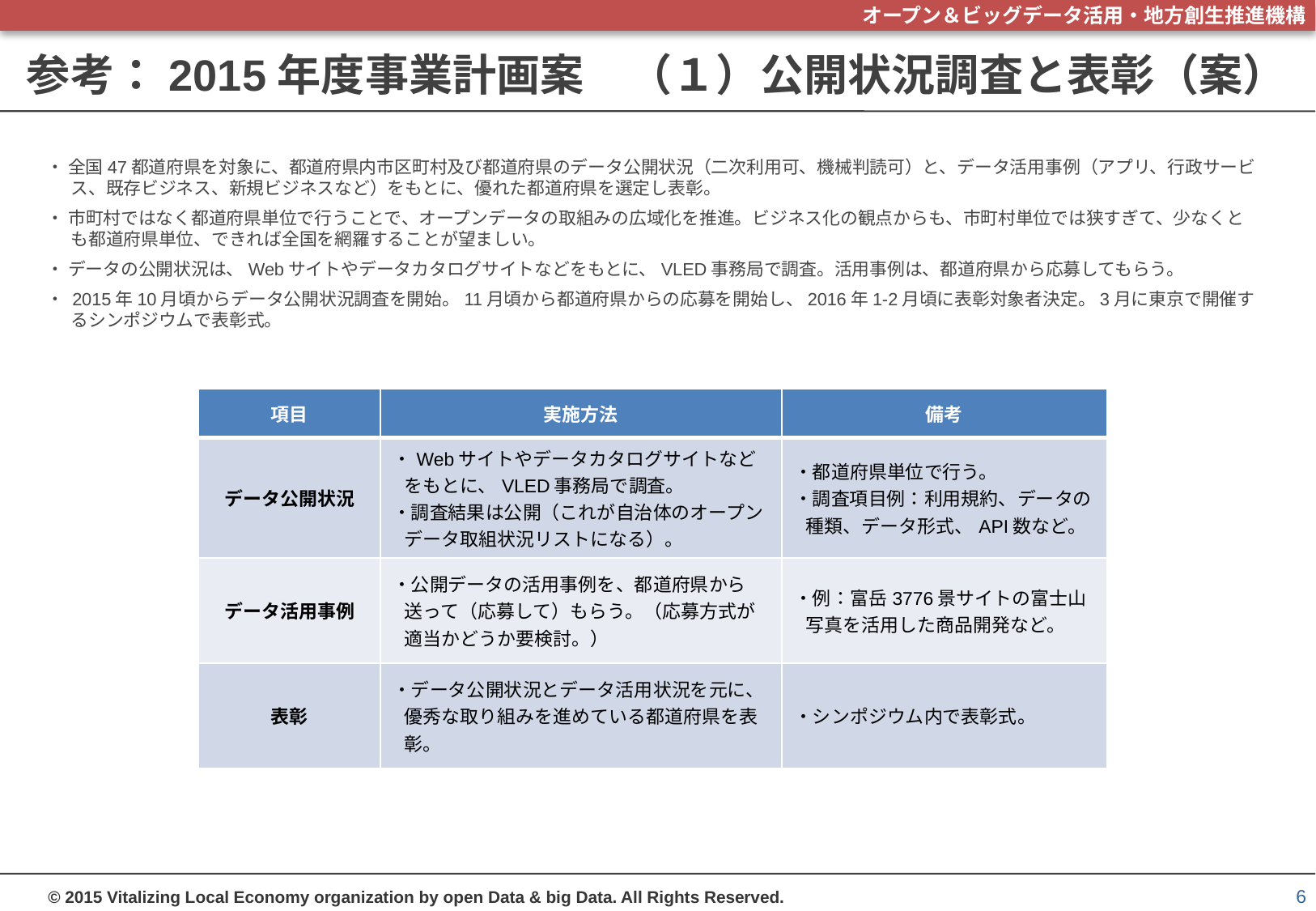

# 参考：2015年度事業計画案　（１）公開状況調査と表彰（案）
・ 全国47都道府県を対象に、都道府県内市区町村及び都道府県のデータ公開状況（二次利用可、機械判読可）と、データ活用事例（アプリ、行政サービス、既存ビジネス、新規ビジネスなど）をもとに、優れた都道府県を選定し表彰。
・ 市町村ではなく都道府県単位で行うことで、オープンデータの取組みの広域化を推進。ビジネス化の観点からも、市町村単位では狭すぎて、少なくとも都道府県単位、できれば全国を網羅することが望ましい。
・ データの公開状況は、Webサイトやデータカタログサイトなどをもとに、VLED事務局で調査。活用事例は、都道府県から応募してもらう。
・ 2015年10月頃からデータ公開状況調査を開始。11月頃から都道府県からの応募を開始し、2016年1-2月頃に表彰対象者決定。3月に東京で開催するシンポジウムで表彰式。
| 項目 | 実施方法 | 備考 |
| --- | --- | --- |
| データ公開状況 | ・Webサイトやデータカタログサイトなどをもとに、VLED事務局で調査。 ・調査結果は公開（これが自治体のオープンデータ取組状況リストになる）。 | ・都道府県単位で行う。 ・調査項目例：利用規約、データの種類、データ形式、API数など。 |
| データ活用事例 | ・公開データの活用事例を、都道府県から送って（応募して）もらう。（応募方式が適当かどうか要検討。） | ・例：富岳3776景サイトの富士山写真を活用した商品開発など。 |
| 表彰 | ・データ公開状況とデータ活用状況を元に、優秀な取り組みを進めている都道府県を表彰。 | ・シンポジウム内で表彰式。 |
6